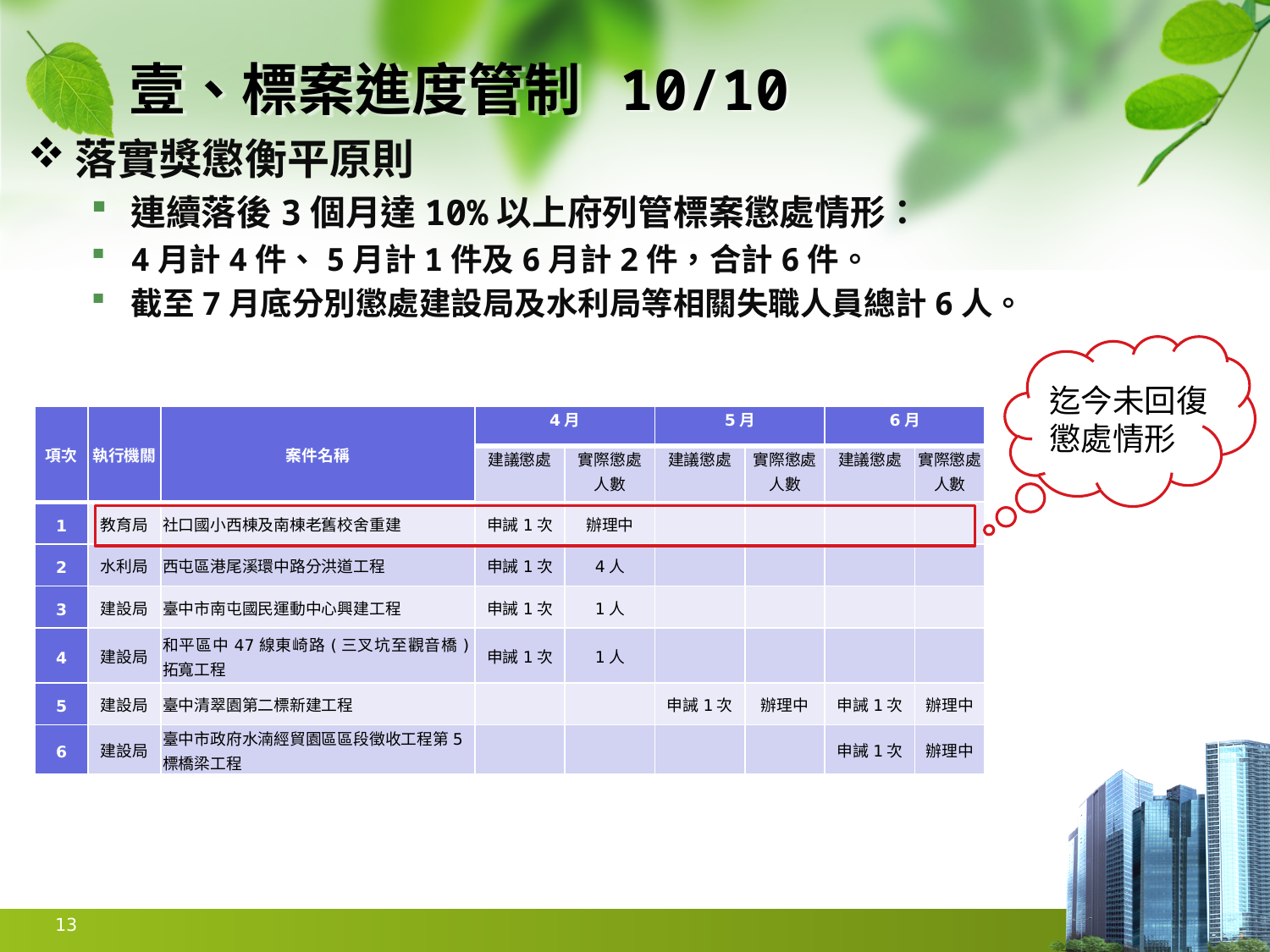

# 壹、標案進度管制  10/10
落實獎懲衡平原則
連續落後3個月達10%以上府列管標案懲處情形：
4月計4件、5月計1件及6月計2件，合計6件。
截至7月底分別懲處建設局及水利局等相關失職人員總計6人。

迄今未回復懲處情形
| 項次 | 執行機關 | 案件名稱 | 4月 |  | 5月 |  | 6月 |  |
| --- | --- | --- | --- | --- | --- | --- | --- | --- |
|  |  |  | 建議懲處 | 實際懲處 人數 | 建議懲處 | 實際懲處 人數 | 建議懲處 | 實際懲處 人數 |
| 1 | 教育局 | 社口國小西棟及南棟老舊校舍重建 | 申誡1次 | 辦理中 |  |  |  |  |
| 2 | 水利局 | 西屯區港尾溪環中路分洪道工程 | 申誡1次 | 4人 |  |  |  |  |
| 3 | 建設局 | 臺中市南屯國民運動中心興建工程 | 申誡1次 | 1人 |  |  |  |  |
| 4 | 建設局 | 和平區中47線東崎路(三叉坑至觀音橋)拓寬工程 | 申誡1次 | 1人 |  |  |  |  |
| 5 | 建設局 | 臺中清翠園第二標新建工程 |  |  | 申誡1次 | 辦理中 | 申誡1次 | 辦理中 |
| 6 | 建設局 | 臺中市政府水湳經貿園區區段徵收工程第5標橋梁工程 |  |  |  |  | 申誡1次 | 辦理中 |

13